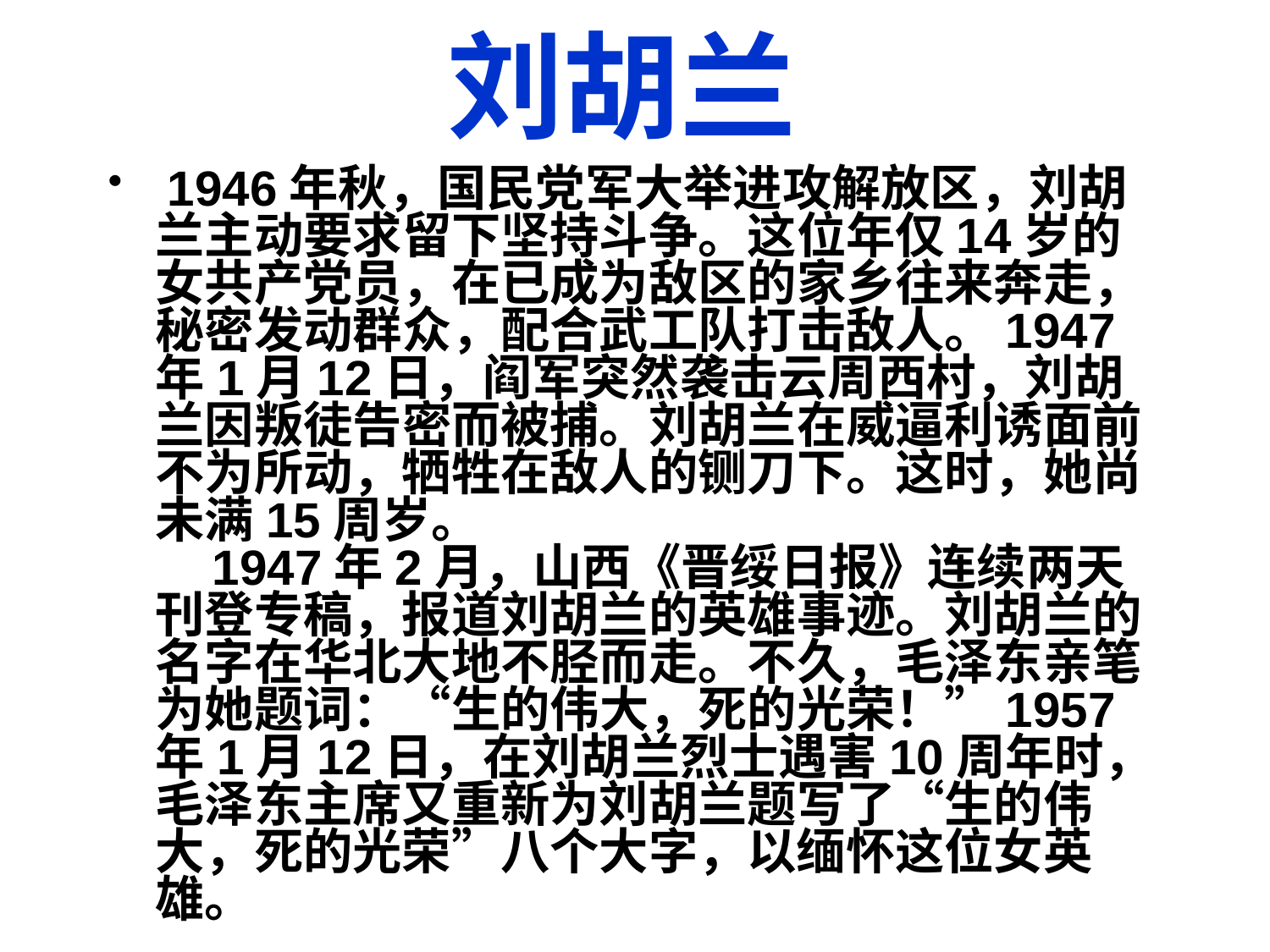

# 刘胡兰
 1946年秋，国民党军大举进攻解放区，刘胡兰主动要求留下坚持斗争。这位年仅14岁的女共产党员，在已成为敌区的家乡往来奔走，秘密发动群众，配合武工队打击敌人。1947年1月12日，阎军突然袭击云周西村，刘胡兰因叛徒告密而被捕。刘胡兰在威逼利诱面前不为所动，牺牲在敌人的铡刀下。这时，她尚未满15周岁。
    1947年2月，山西《晋绥日报》连续两天刊登专稿，报道刘胡兰的英雄事迹。刘胡兰的名字在华北大地不胫而走。不久，毛泽东亲笔为她题词：“生的伟大，死的光荣！”1957年1月12日，在刘胡兰烈士遇害10周年时，毛泽东主席又重新为刘胡兰题写了“生的伟大，死的光荣”八个大字，以缅怀这位女英雄。